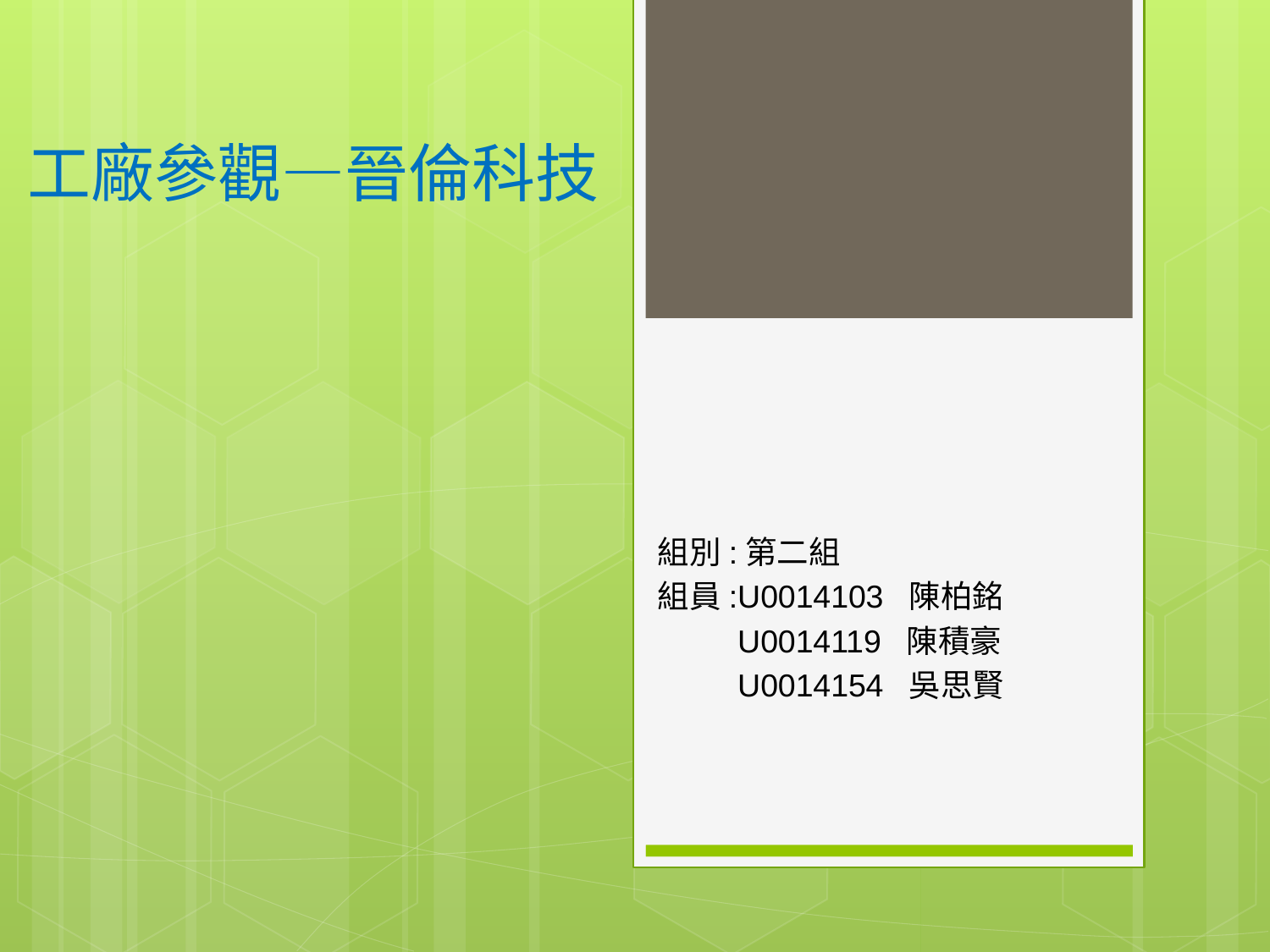

# 工廠參觀—晉倫科技
組別:第二組
組員:U0014103  陳柏銘
         U0014119  陳積豪
         U0014154  吳思賢